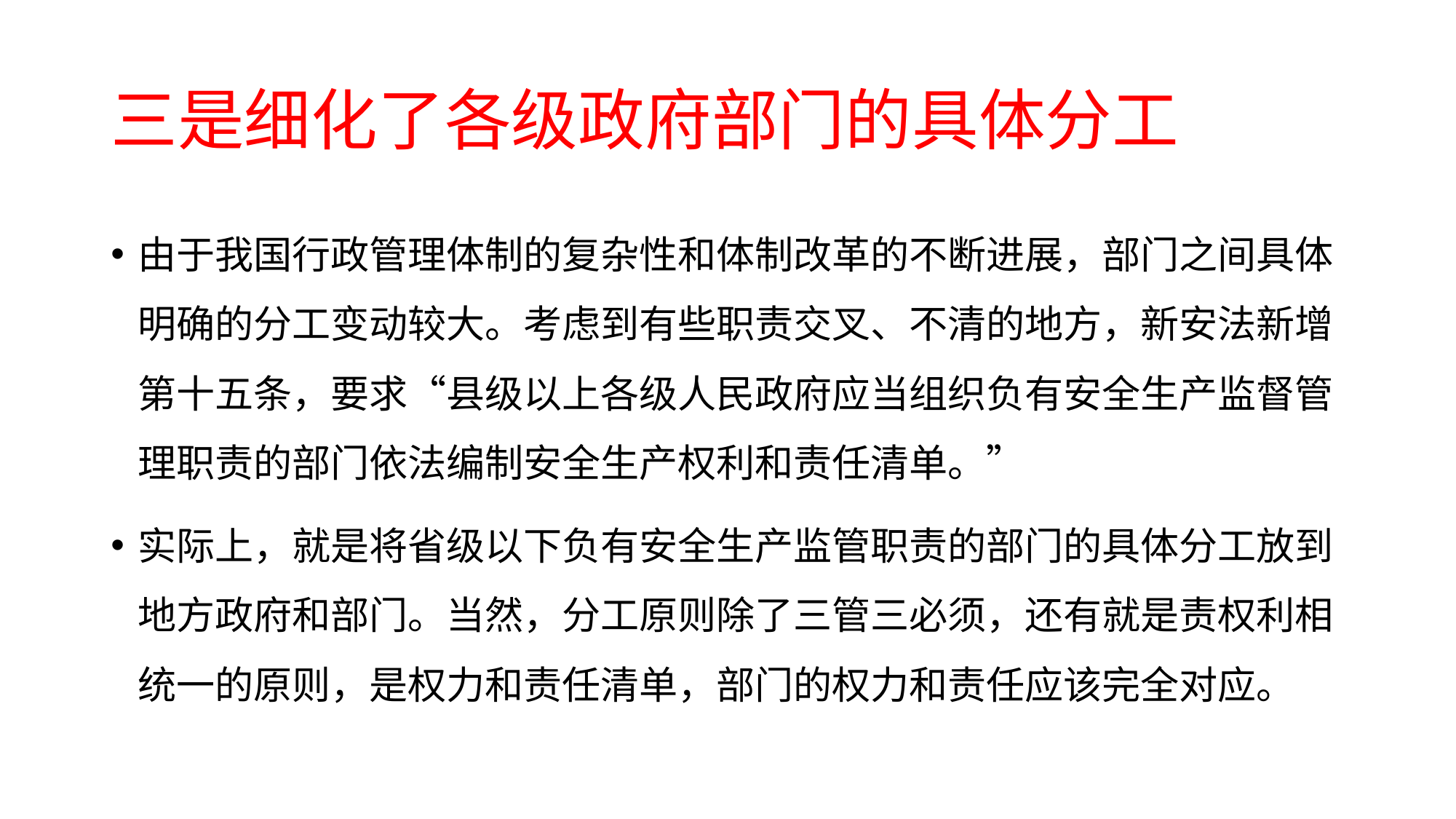

# 三是细化了各级政府部门的具体分工
由于我国行政管理体制的复杂性和体制改革的不断进展，部门之间具体明确的分工变动较大。考虑到有些职责交叉、不清的地方，新安法新增第十五条，要求“县级以上各级人民政府应当组织负有安全生产监督管理职责的部门依法编制安全生产权利和责任清单。”
实际上，就是将省级以下负有安全生产监管职责的部门的具体分工放到地方政府和部门。当然，分工原则除了三管三必须，还有就是责权利相统一的原则，是权力和责任清单，部门的权力和责任应该完全对应。
78